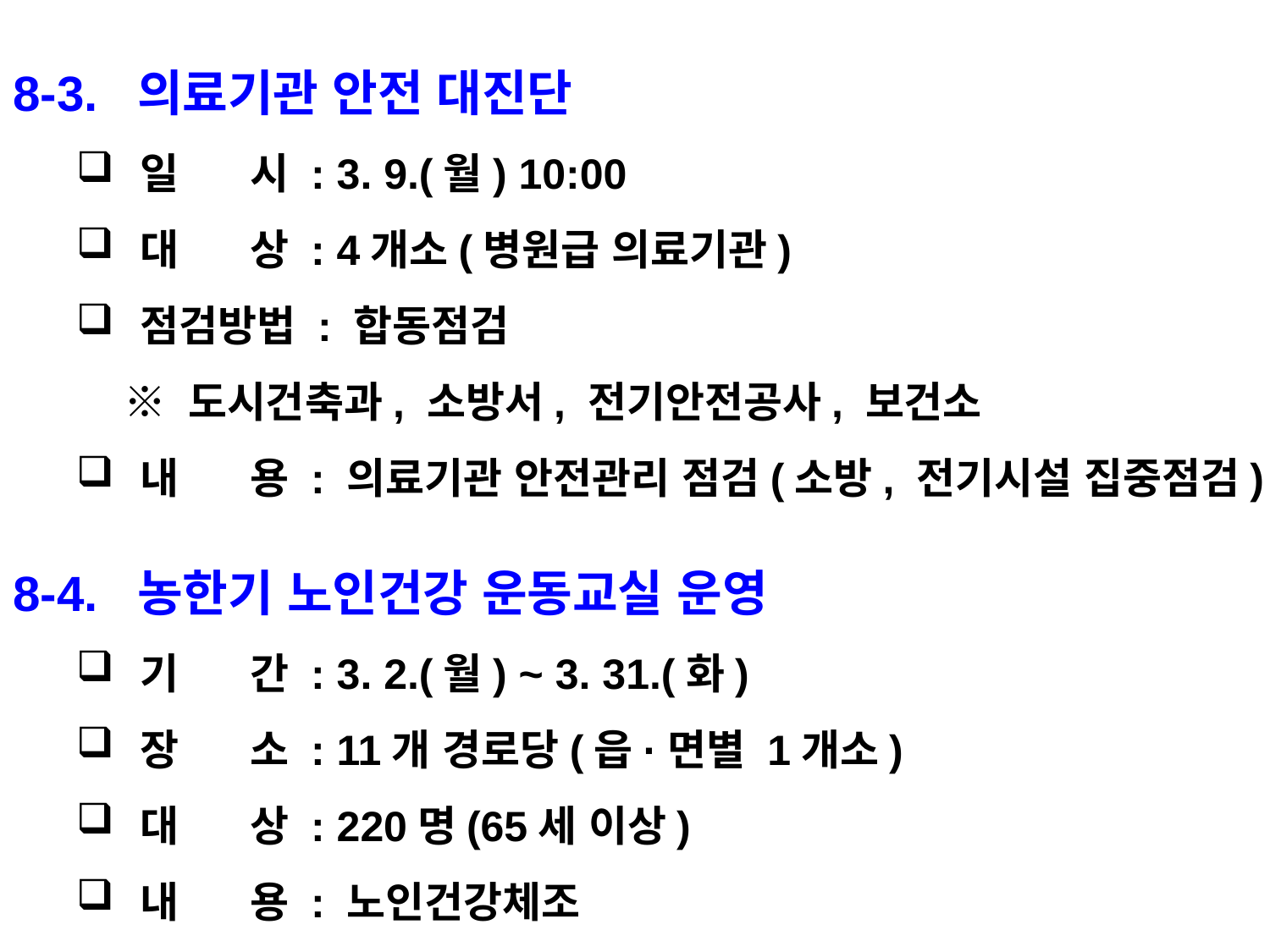

8-3.  의료기관 안전 대진단
일      시 : 3. 9.(월) 10:00
대      상 : 4개소(병원급 의료기관)
점검방법 : 합동점검
    ※ 도시건축과, 소방서, 전기안전공사, 보건소
내      용 : 의료기관 안전관리 점검(소방, 전기시설 집중점검)

8-4.  농한기 노인건강 운동교실 운영
기      간 : 3. 2.(월) ~ 3. 31.(화)
장      소 : 11개 경로당(읍·면별 1개소)
대      상 : 220명(65세 이상)
내      용 : 노인건강체조